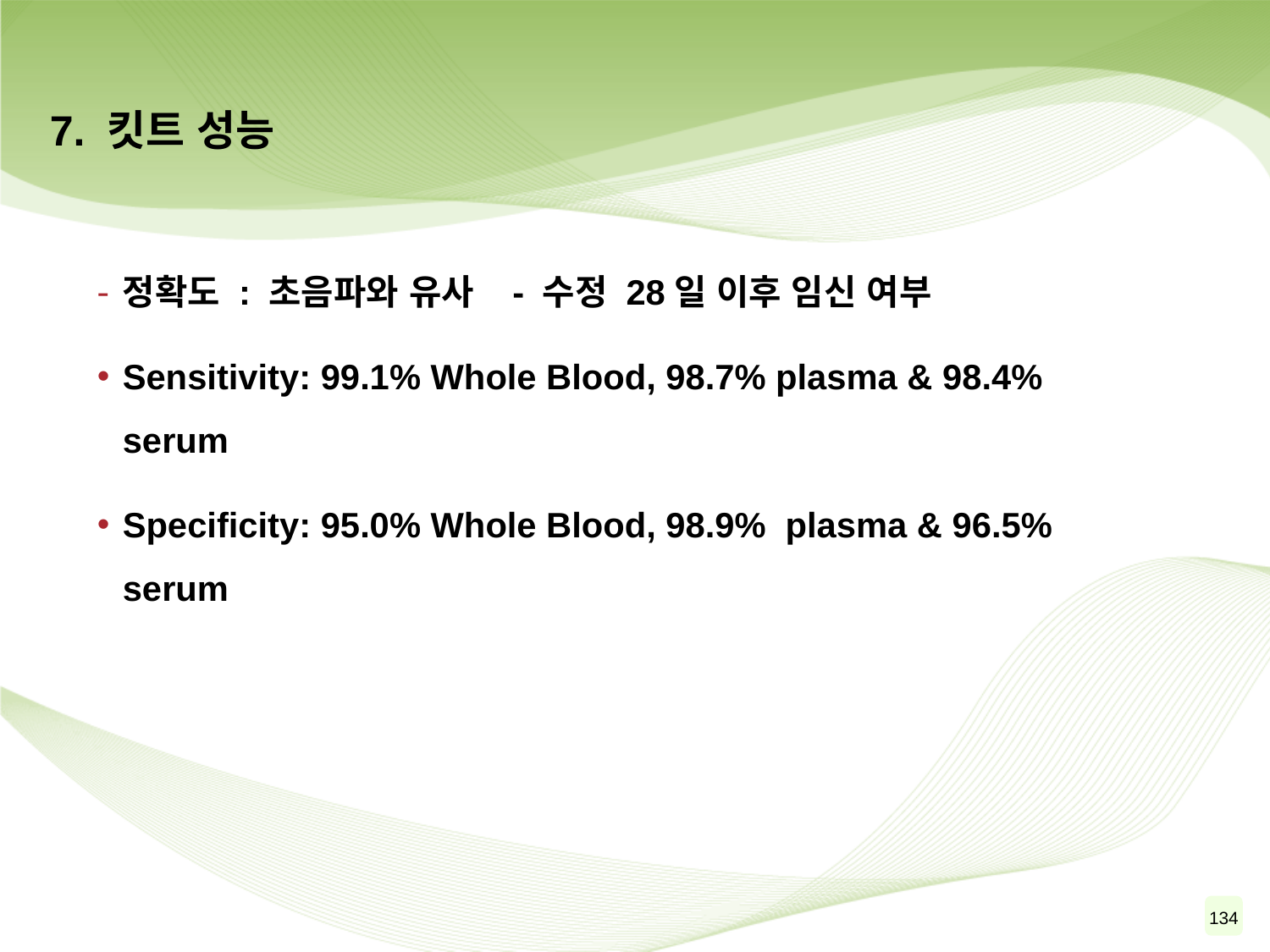

# 7. 킷트 성능

정확도 : 초음파와 유사   - 수정 28일 이후 임신 여부

Sensitivity: 99.1% Whole Blood, 98.7% plasma & 98.4% serum

Specificity: 95.0% Whole Blood, 98.9%  plasma & 96.5% serum

134